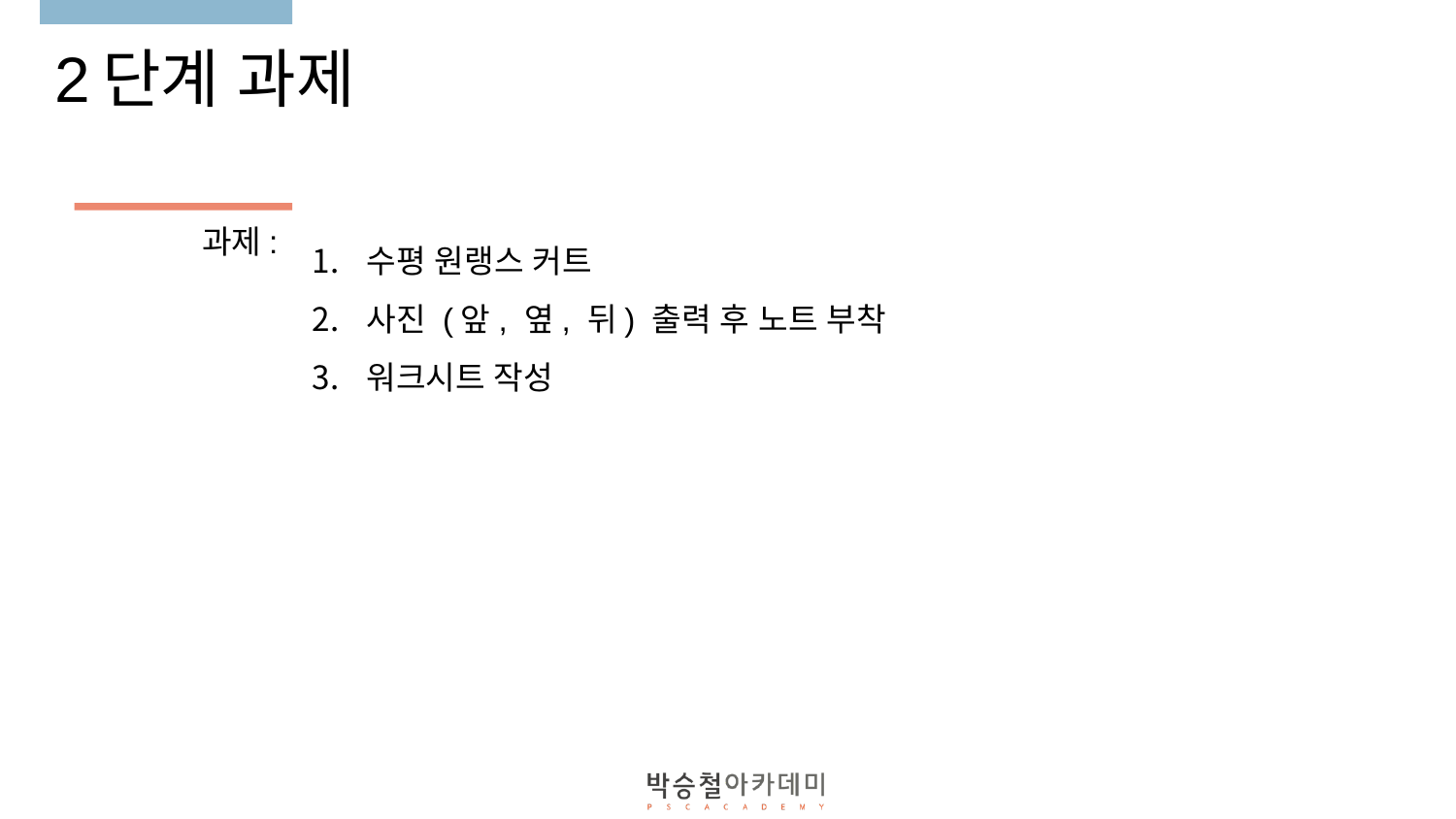

# 2단계 과제

과제:
수평 원랭스 커트
사진 (앞, 옆, 뒤) 출력 후 노트 부착
워크시트 작성